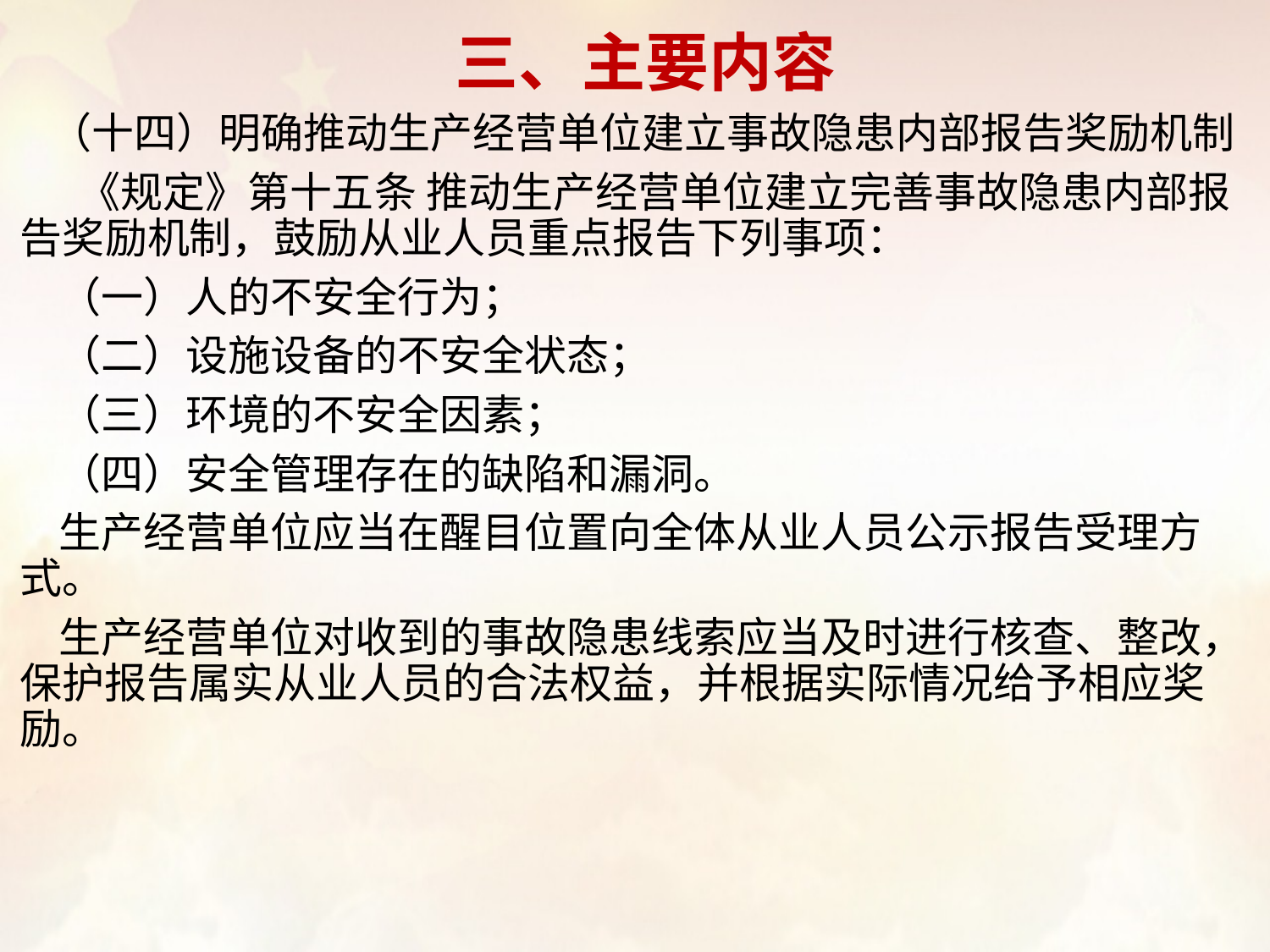

# 三、主要内容
  （十四）明确推动生产经营单位建立事故隐患内部报告奖励机制
     《规定》第十五条 推动生产经营单位建立完善事故隐患内部报告奖励机制，鼓励从业人员重点报告下列事项：
   （一）人的不安全行为；
   （二）设施设备的不安全状态；
   （三）环境的不安全因素；
   （四）安全管理存在的缺陷和漏洞。
   生产经营单位应当在醒目位置向全体从业人员公示报告受理方式。
   生产经营单位对收到的事故隐患线索应当及时进行核查、整改，保护报告属实从业人员的合法权益，并根据实际情况给予相应奖励。